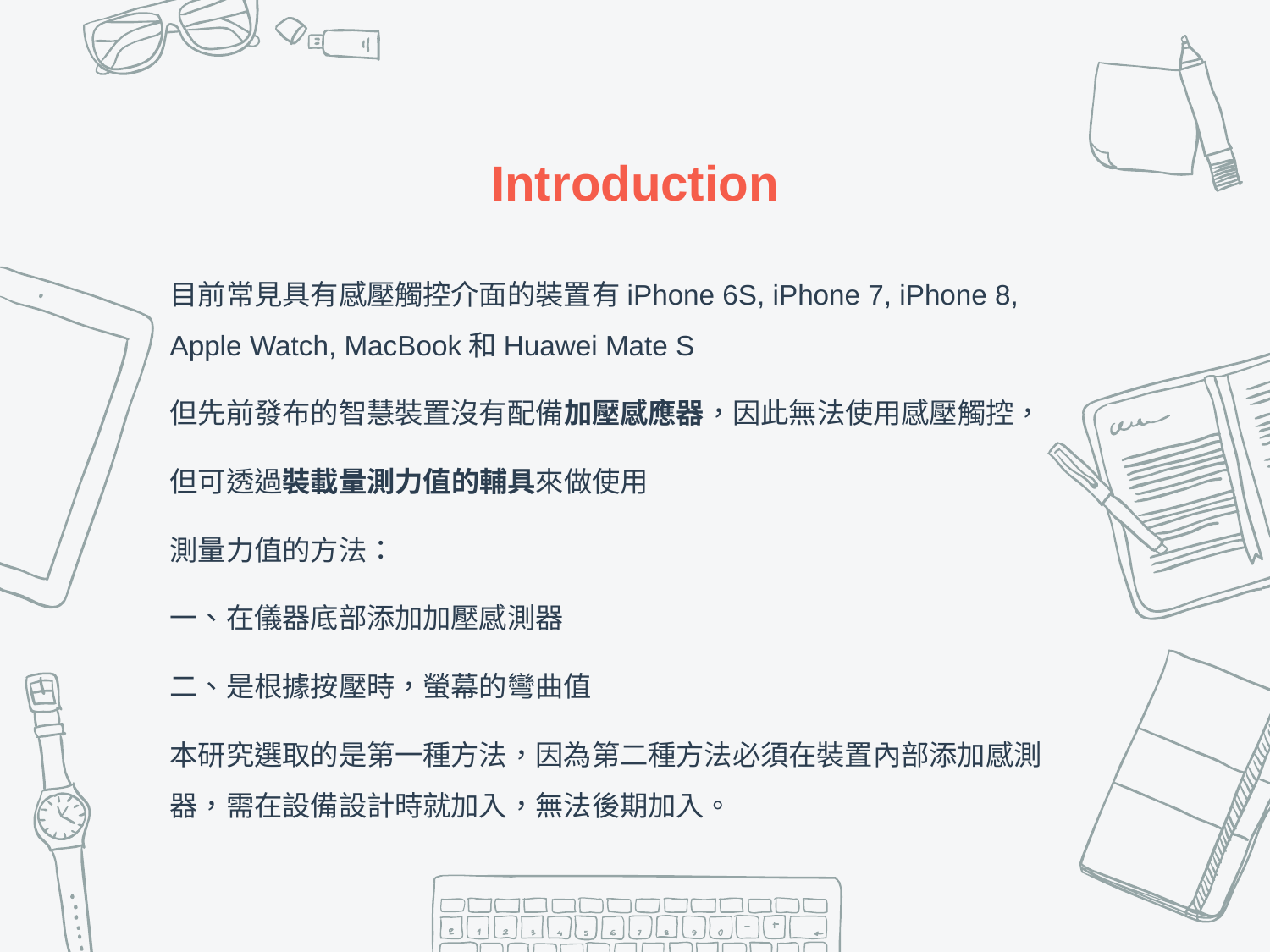

Introduction
目前常見具有感壓觸控介面的裝置有iPhone 6S, iPhone 7, iPhone 8, Apple Watch, MacBook和Huawei Mate S
但先前發布的智慧裝置沒有配備加壓感應器，因此無法使用感壓觸控，
但可透過裝載量測力值的輔具來做使用
測量力值的方法：
一、在儀器底部添加加壓感測器
二、是根據按壓時，螢幕的彎曲值
本研究選取的是第一種方法，因為第二種方法必須在裝置內部添加感測器，需在設備設計時就加入，無法後期加入。